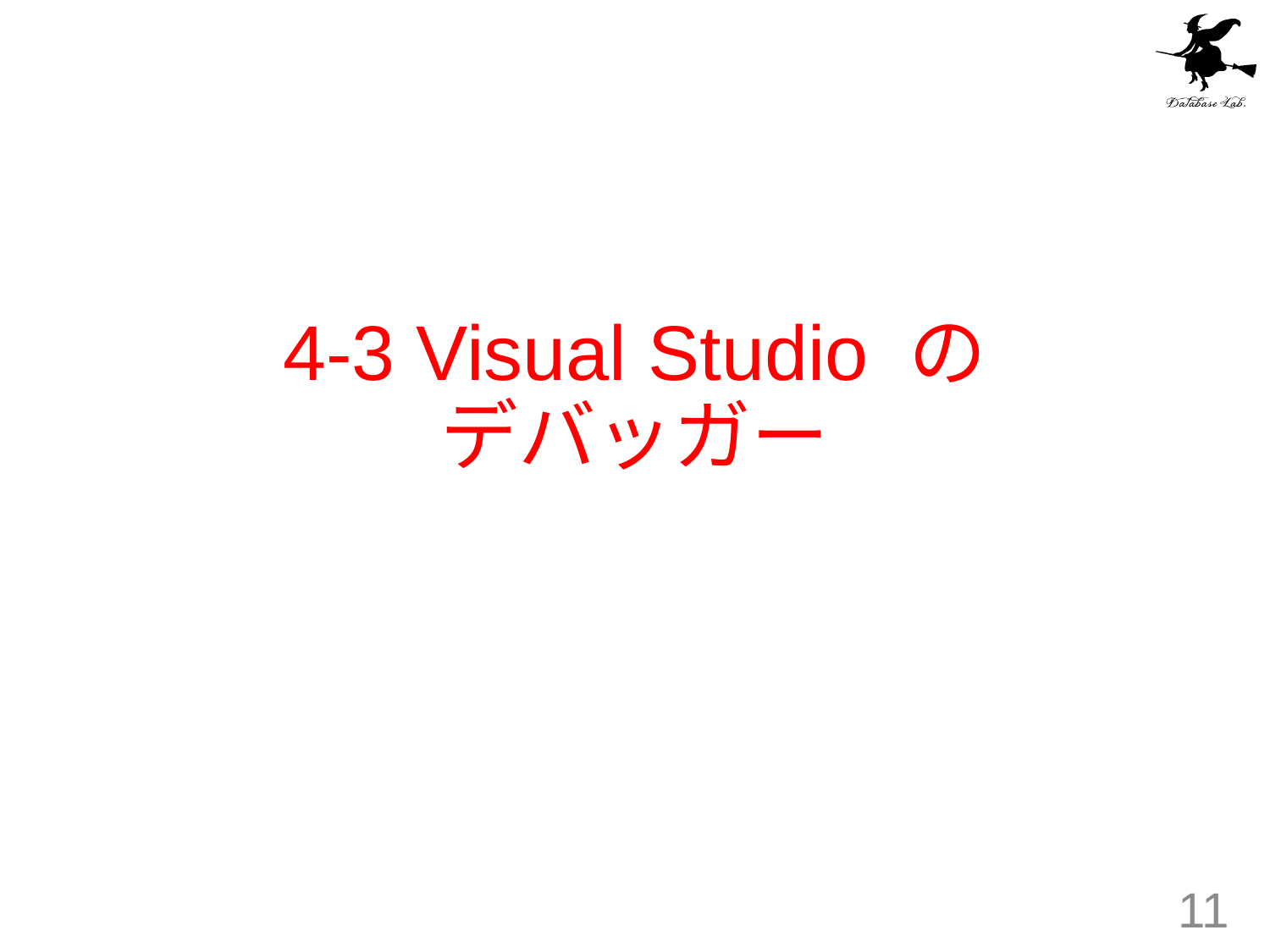

# 4-3 Visual Studio の デバッガー

11